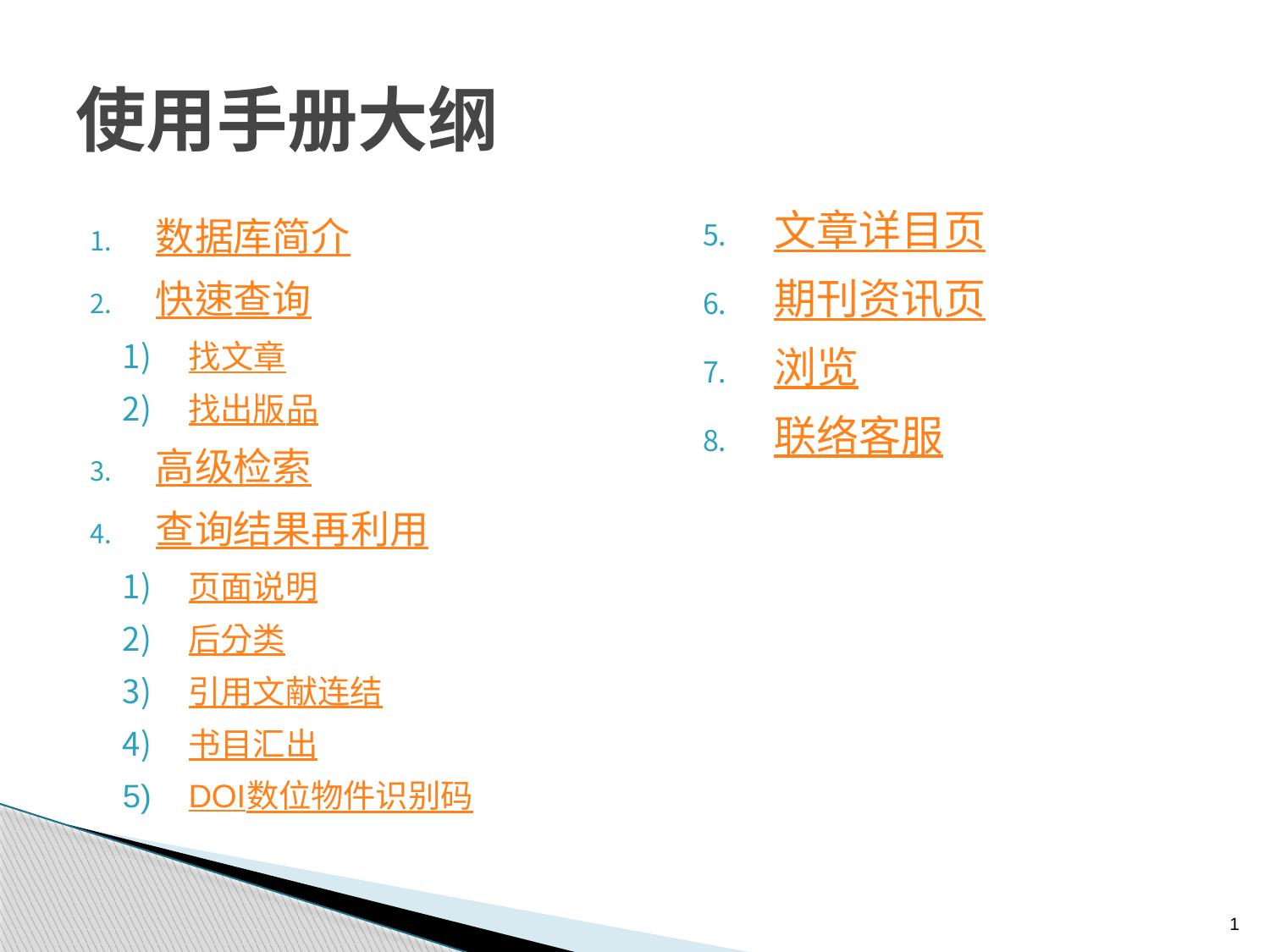

# 使用手册大纲

文章详目页
期刊资讯页
浏览
联络客服

数据库简介
快速查询
找文章
找出版品
高级检索
查询结果再利用
页面说明
后分类
引用文献连结
书目汇出
DOI数位物件识别码

1